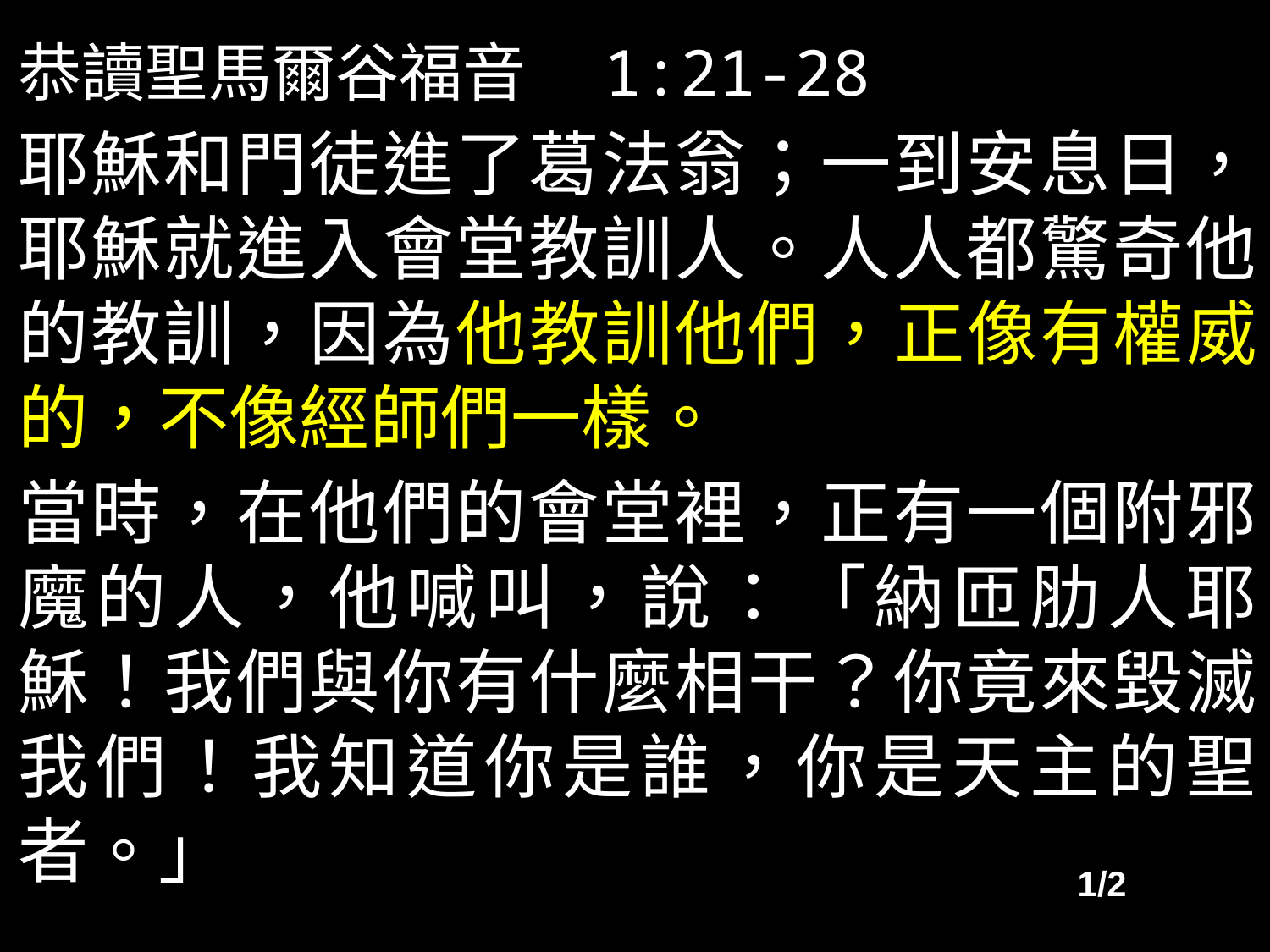

恭讀聖馬爾谷福音　1:21-28
耶穌和門徒進了葛法翁；一到安息日，耶穌就進入會堂教訓人。人人都驚奇他的教訓，因為他教訓他們，正像有權威的，不像經師們一樣。
當時，在他們的會堂裡，正有一個附邪魔的人，他喊叫，說：「納匝肋人耶穌！我們與你有什麼相干？你竟來毀滅我們！我知道你是誰，你是天主的聖者。」

1/2